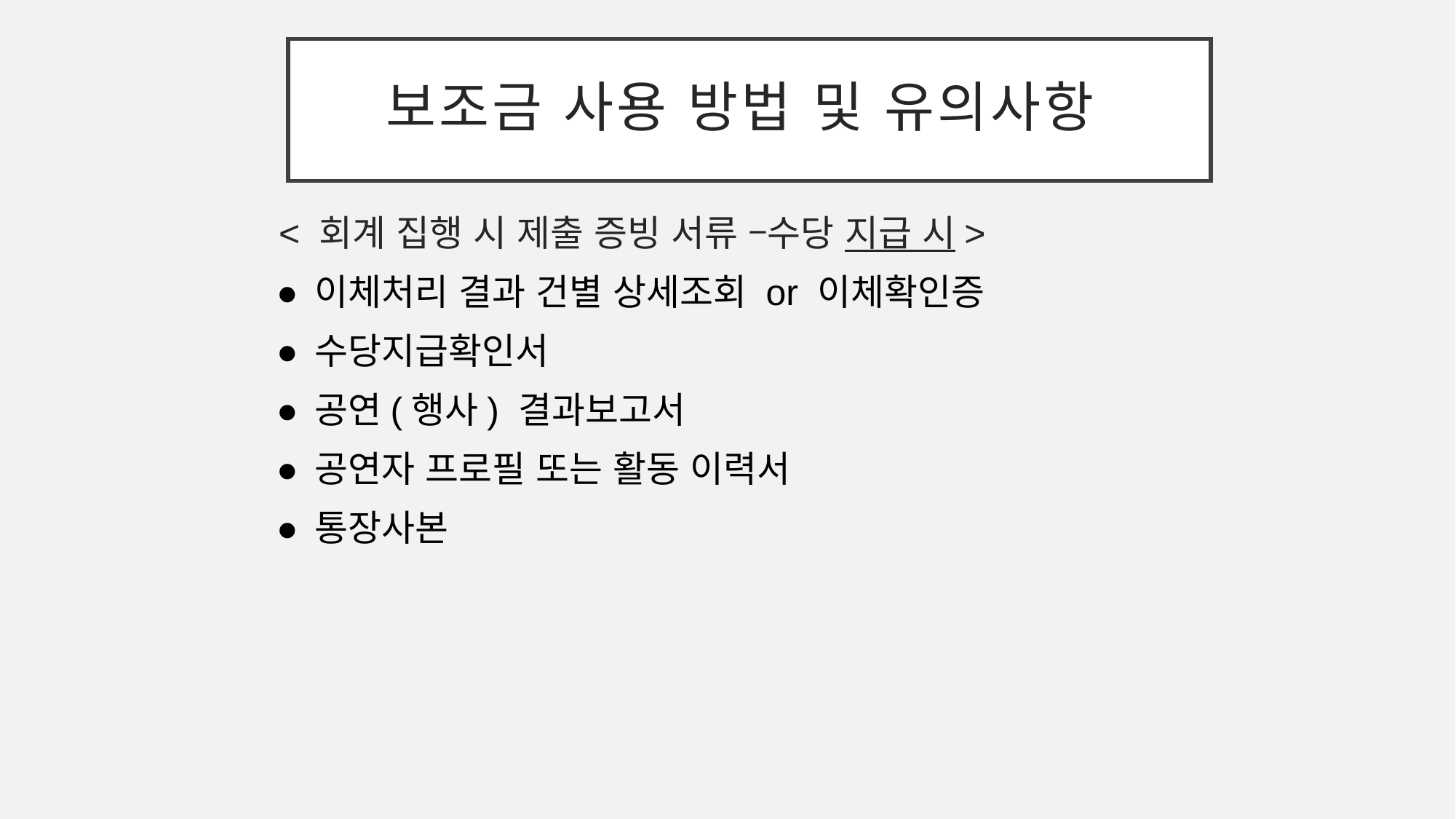

# 보조금 사용 방법 및 유의사항
< 회계 집행 시 제출 증빙 서류 –수당 지급 시>
⦁ 이체처리 결과 건별 상세조회 or 이체확인증
⦁ 수당지급확인서
⦁ 공연(행사) 결과보고서
⦁ 공연자 프로필 또는 활동 이력서
⦁ 통장사본